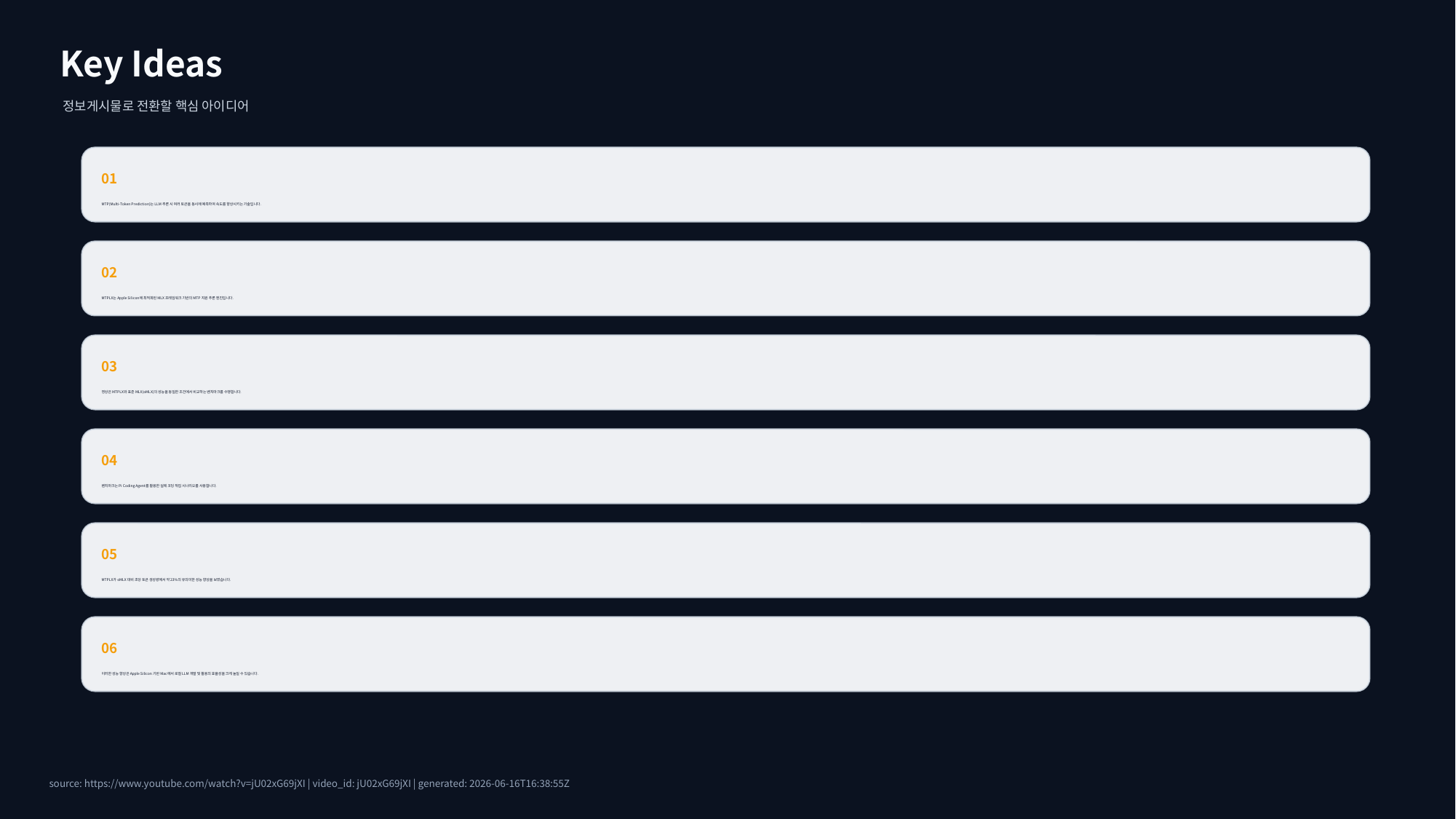

Key Ideas
정보게시물로 전환할 핵심 아이디어

01
MTP(Multi-Token Prediction)는 LLM 추론 시 여러 토큰을 동시에 예측하여 속도를 향상시키는 기술입니다.

02
MTPLX는 Apple Silicon에 최적화된 MLX 프레임워크 기반의 MTP 지원 추론 엔진입니다.

03
영상은 MTPLX와 표준 MLX(oMLX)의 성능을 동일한 조건에서 비교하는 벤치마크를 수행합니다.

04
벤치마크는 Pi Coding Agent를 활용한 실제 코딩 작업 시나리오를 사용합니다.

05
MTPLX가 oMLX 대비 초당 토큰 생성량에서 약 23%의 유의미한 성능 향상을 보였습니다.

06
이러한 성능 향상은 Apple Silicon 기반 Mac에서 로컬 LLM 개발 및 활용의 효율성을 크게 높일 수 있습니다.
source: https://www.youtube.com/watch?v=jU02xG69jXI | video_id: jU02xG69jXI | generated: 2026-06-16T16:38:55Z